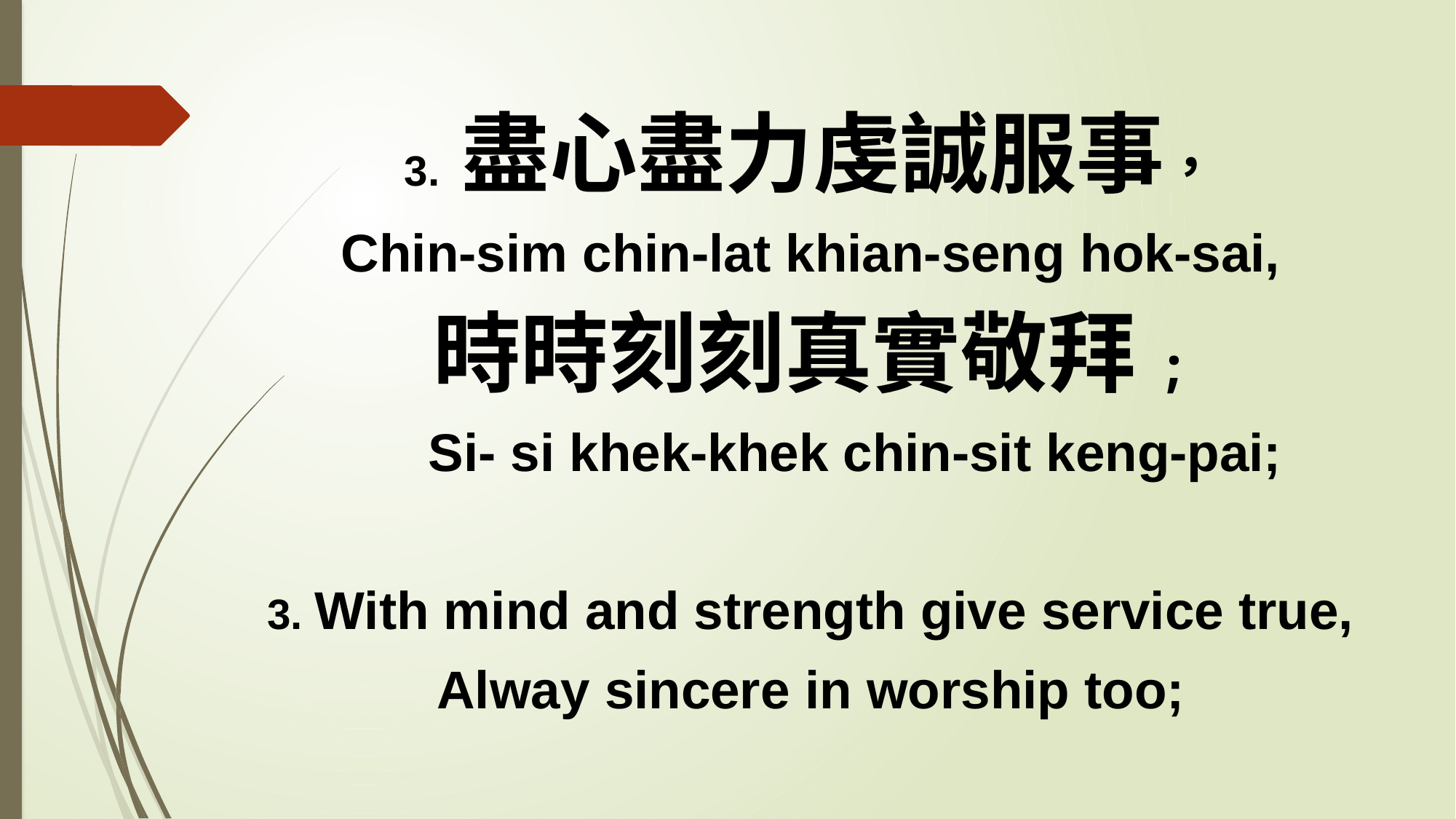

3. 盡心盡力虔誠服事，
Chin-sim chin-lat khian-seng hok-sai,
時時刻刻真實敬拜;
      Si- si khek-khek chin-sit keng-pai;

3. With mind and strength give service true,
Alway sincere in worship too;